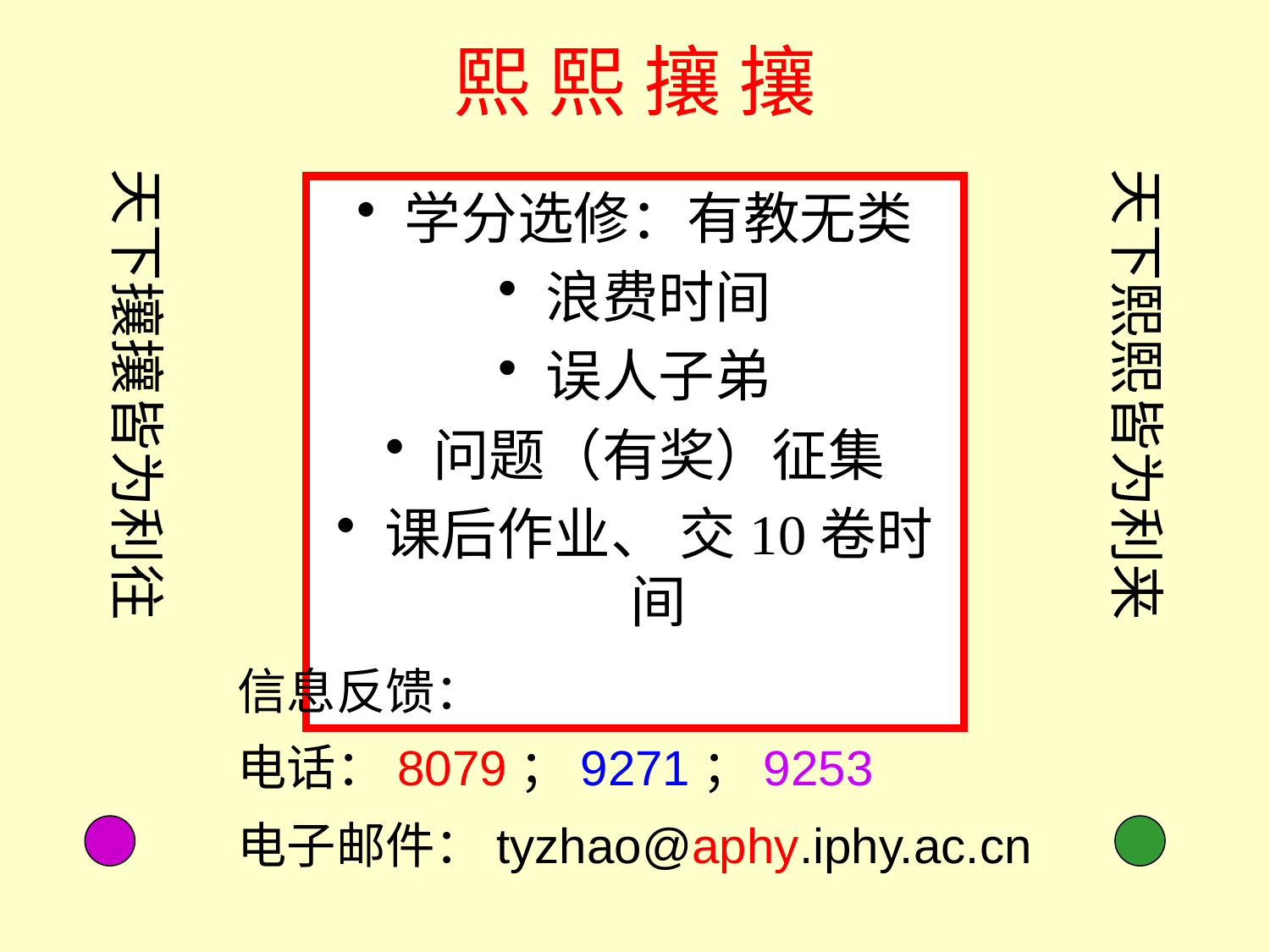

# 熙 熙 攘 攘
天下攘攘皆为利往
天下熙熙皆为利来
学分选修：有教无类
浪费时间
误人子弟
问题（有奖）征集
课后作业、 交10卷时间
信息反馈：
电话：8079；9271；9253
电子邮件：tyzhao@aphy.iphy.ac.cn